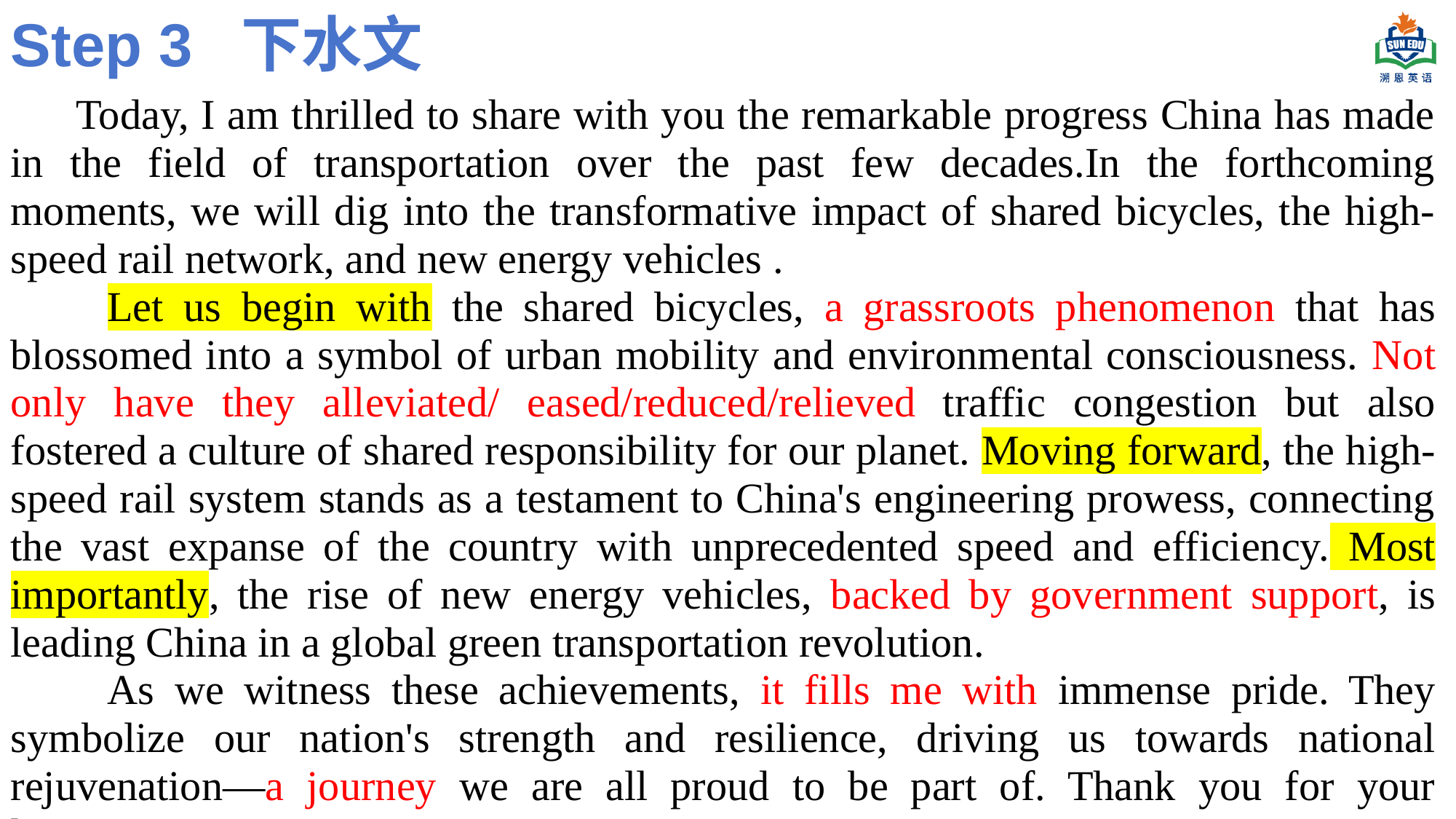

Step 3  下水文
    Today, I am thrilled to share with you the remarkable progress China has made in the field of transportation over the past few decades.In the forthcoming moments, we will dig into the transformative impact of shared bicycles, the high-speed rail network, and new energy vehicles .
    Let us begin with the shared bicycles, a grassroots phenomenon that has blossomed into a symbol of urban mobility and environmental consciousness. Not only have they alleviated/ eased/reduced/relieved traffic congestion but also fostered a culture of shared responsibility for our planet. Moving forward, the high-speed rail system stands as a testament to China's engineering prowess, connecting the vast expanse of the country with unprecedented speed and efficiency. Most importantly, the rise of new energy vehicles, backed by government support, is leading China in a global green transportation revolution.
    As we witness these achievements, it fills me with immense pride. They symbolize our nation's strength and resilience, driving us towards national rejuvenation—a journey we are all proud to be part of. Thank you for your listening.